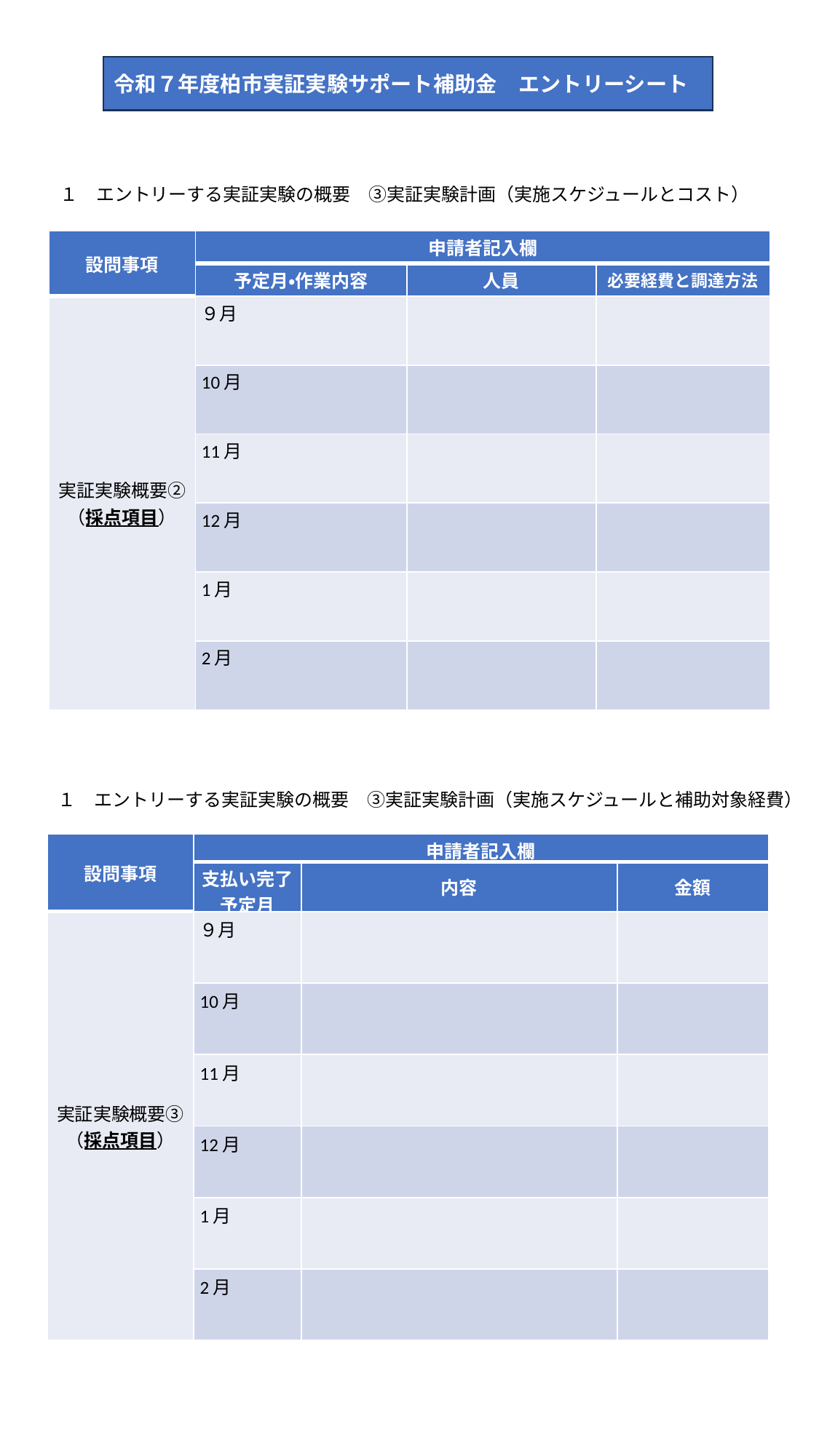

令和７年度柏市実証実験サポート補助金　エントリーシート
１　エントリーする実証実験の概要　③実証実験計画（実施スケジュールとコスト）
| 設問事項 | 申請者記入欄 |  |  |
| --- | --- | --- | --- |
|  | 予定月・作業内容 | 人員 | 必要経費と調達方法 |
| 実証実験概要② （採点項目） | ９月 |  |  |
|  | 10月 |  |  |
|  | 11月 |  |  |
|  | 12月 |  |  |
|  | 1月 |  |  |
|  | 2月 |  |  |
１　エントリーする実証実験の概要　③実証実験計画（実施スケジュールと補助対象経費）
| 設問事項 | 申請者記入欄 |  |  |
| --- | --- | --- | --- |
|  | 支払い完了予定月 | 内容 | 金額 |
| 実証実験概要③ （採点項目） | ９月 |  |  |
|  | 10月 |  |  |
|  | 11月 |  |  |
|  | 12月 |  |  |
|  | 1月 |  |  |
|  | 2月 |  |  |